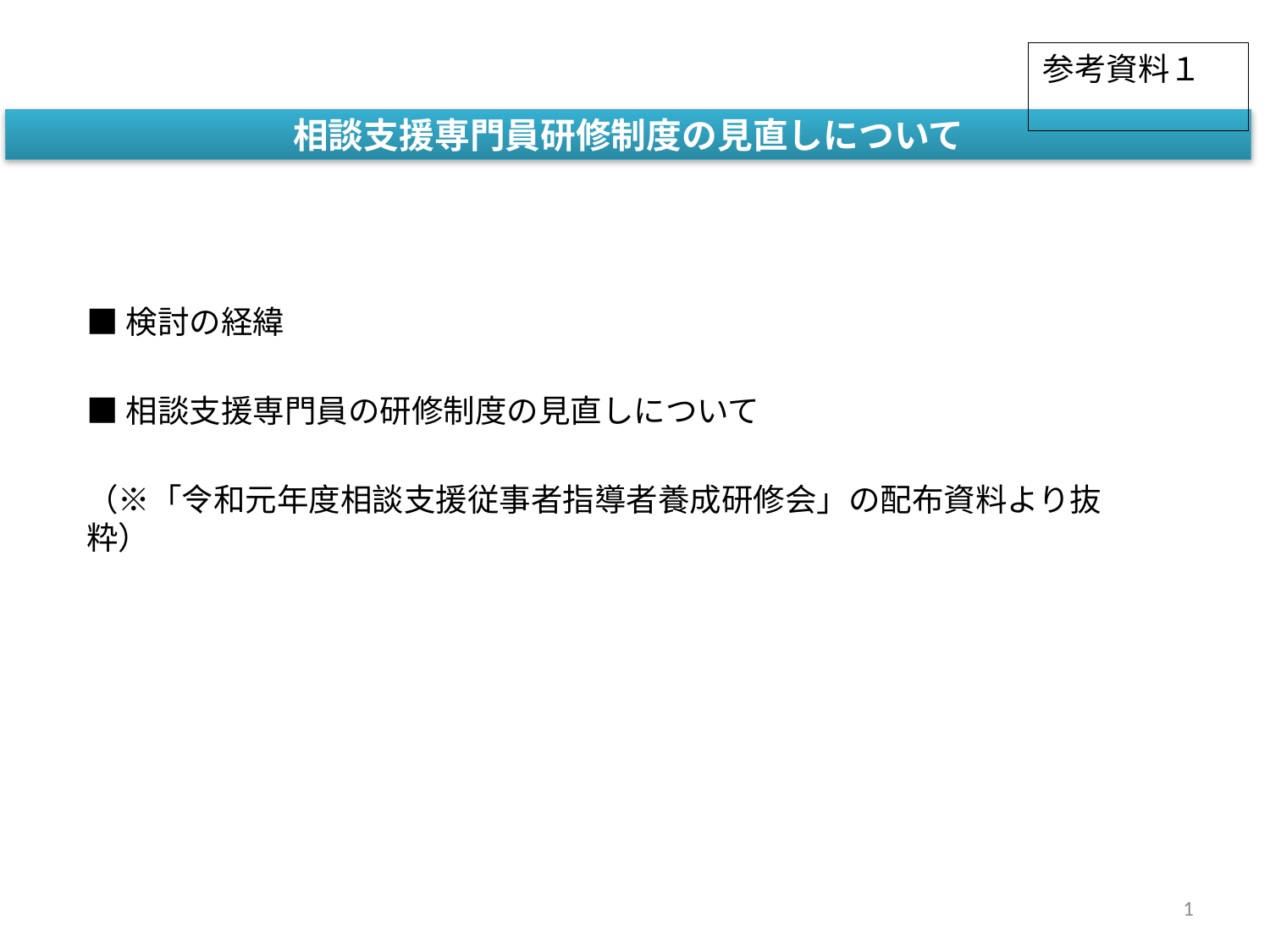

参考資料１
相談支援専門員研修制度の見直しについて
■検討の経緯

■相談支援専門員の研修制度の見直しについて

（※「令和元年度相談支援従事者指導者養成研修会」の配布資料より抜粋）
1